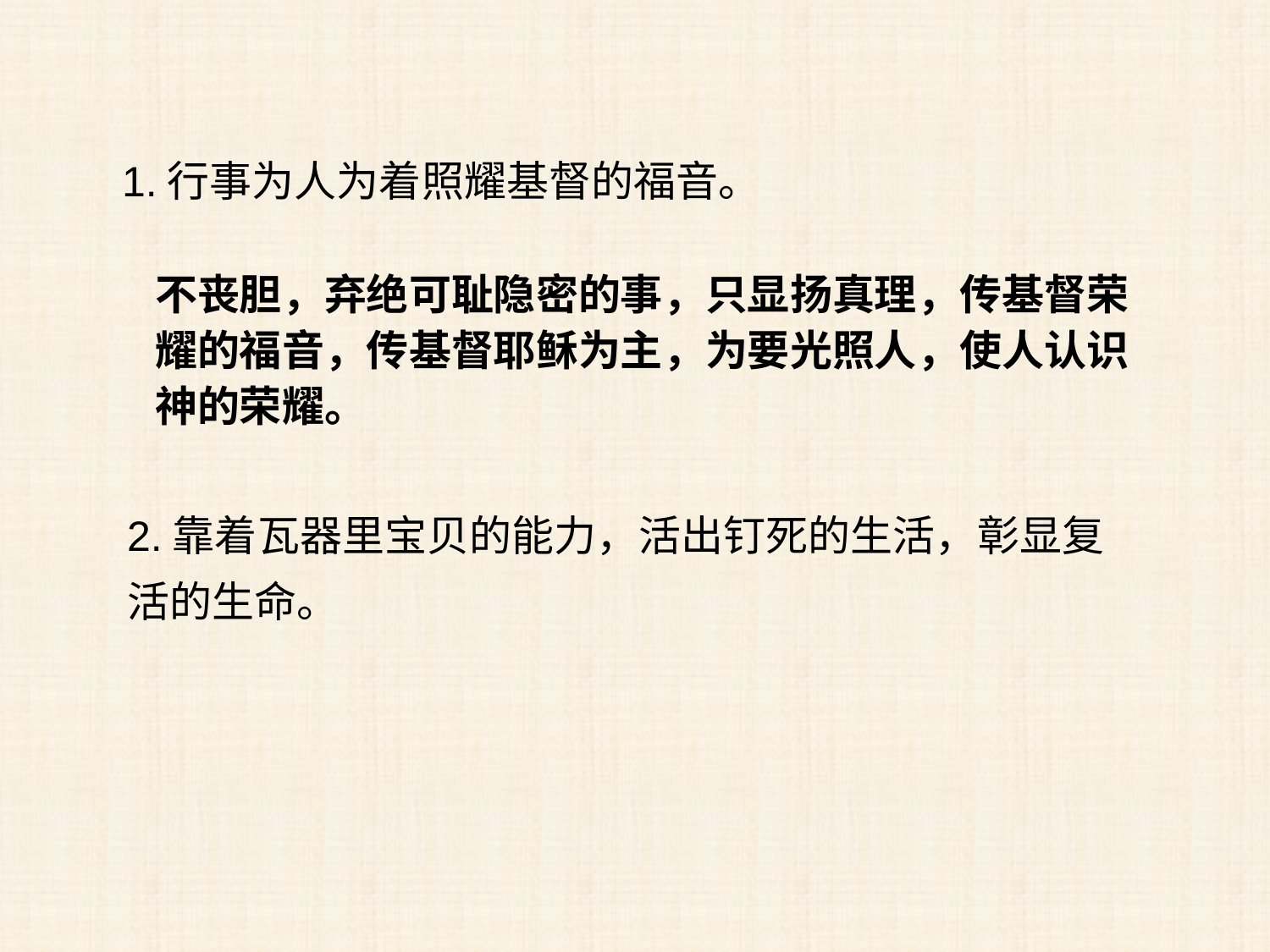

1.行事为人为着照耀基督的福音。
不丧胆，弃绝可耻隐密的事，只显扬真理，传基督荣耀的福音，传基督耶稣为主，为要光照人，使人认识神的荣耀。
2.靠着瓦器里宝贝的能力，活出钉死的生活，彰显复活的生命。